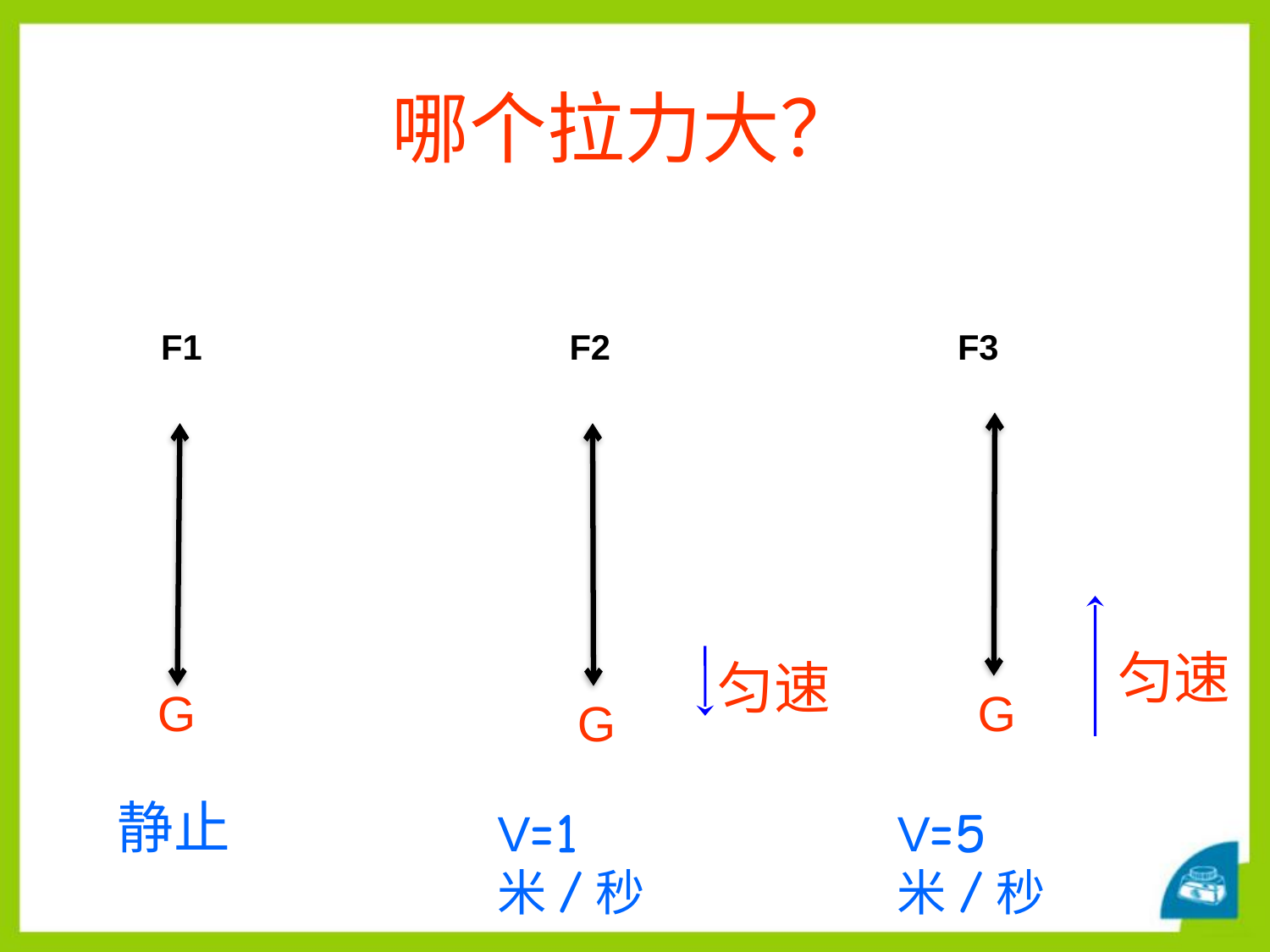

# 哪个拉力大？

F1
F2
F3

匀速
匀速

G
G
G
静止
V=1米/秒
V=5米/秒